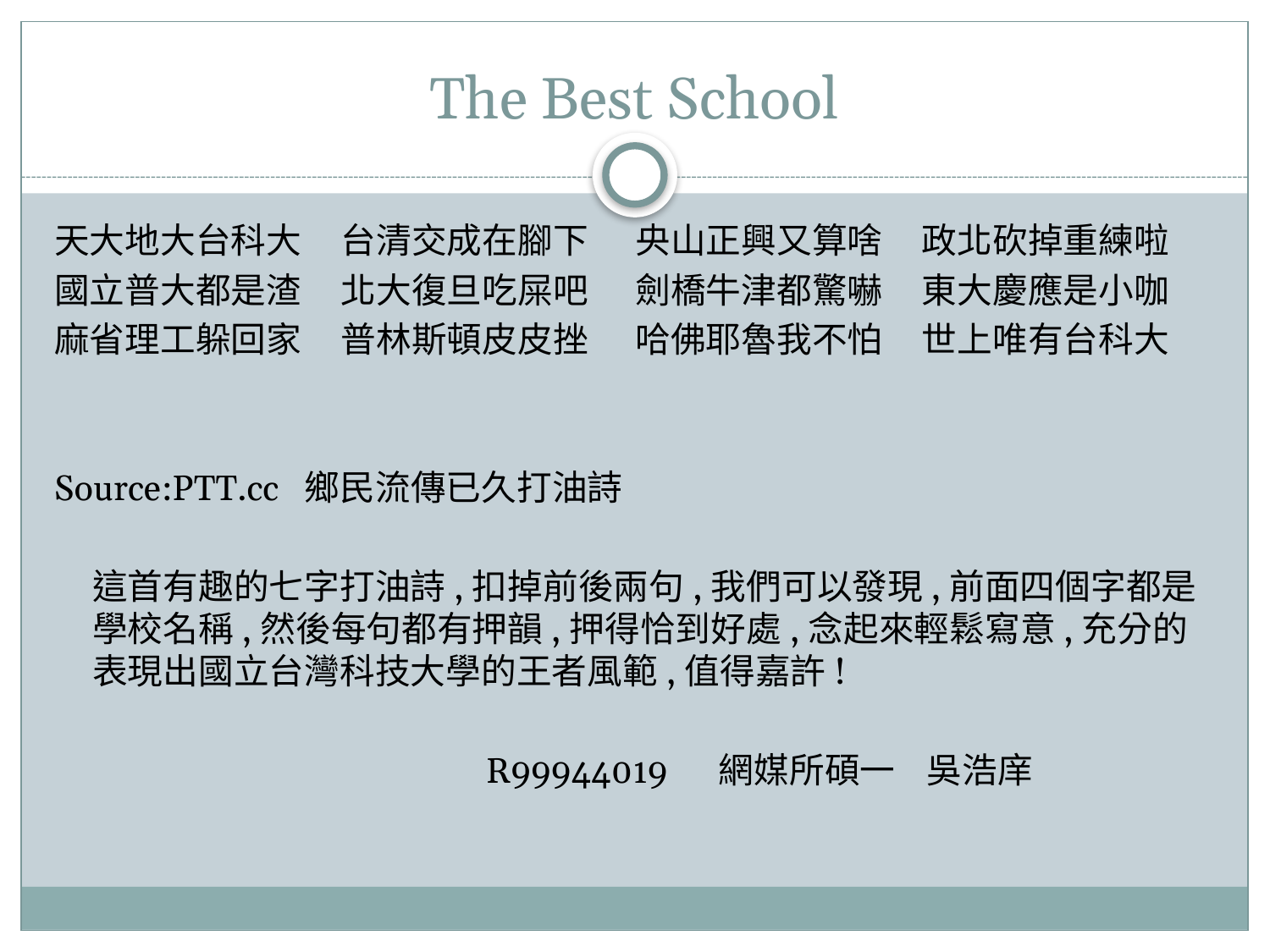

# The Best School
天大地大台科大     台清交成在腳下      央山正興又算啥     政北砍掉重練啦
國立普大都是渣     北大復旦吃屎吧      劍橋牛津都驚嚇     東大慶應是小咖
麻省理工躲回家     普林斯頓皮皮挫      哈佛耶魯我不怕     世上唯有台科大

Source:PTT.cc  鄉民流傳已久打油詩

	這首有趣的七字打油詩,扣掉前後兩句,我們可以發現,前面四個字都是學校名稱,然後每句都有押韻,押得恰到好處,念起來輕鬆寫意,充分的表現出國立台灣科技大學的王者風範,值得嘉許!

                                                   R99944019     網媒所碩一    吳浩庠